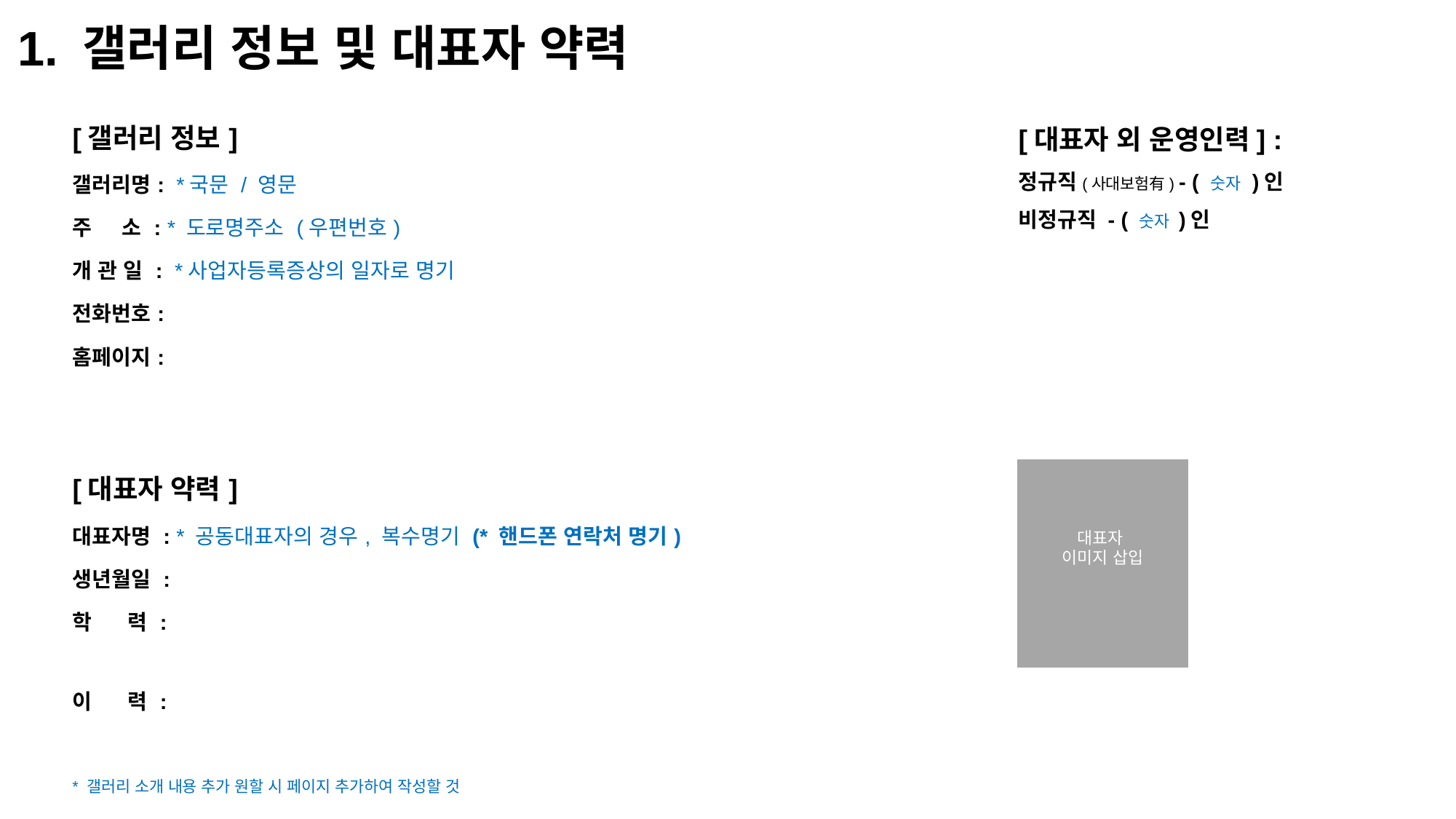

# 1. 갤러리 정보 및 대표자 약력
[대표자 외 운영인력] :
정규직(사대보험有) - ( 숫자 )인
비정규직 - ( 숫자 )인
[갤러리 정보]
갤러리명:  *국문 / 영문
주     소 : * 도로명주소 (우편번호)
개 관 일 :  *사업자등록증상의 일자로 명기
전화번호:
홈페이지:

[대표자 약력]
대표자명 : * 공동대표자의 경우, 복수명기 (* 핸드폰 연락처 명기)
생년월일 :
학      력 :

이      력 :

대표자
이미지 삽입

* 갤러리 소개 내용 추가 원할 시 페이지 추가하여 작성할 것